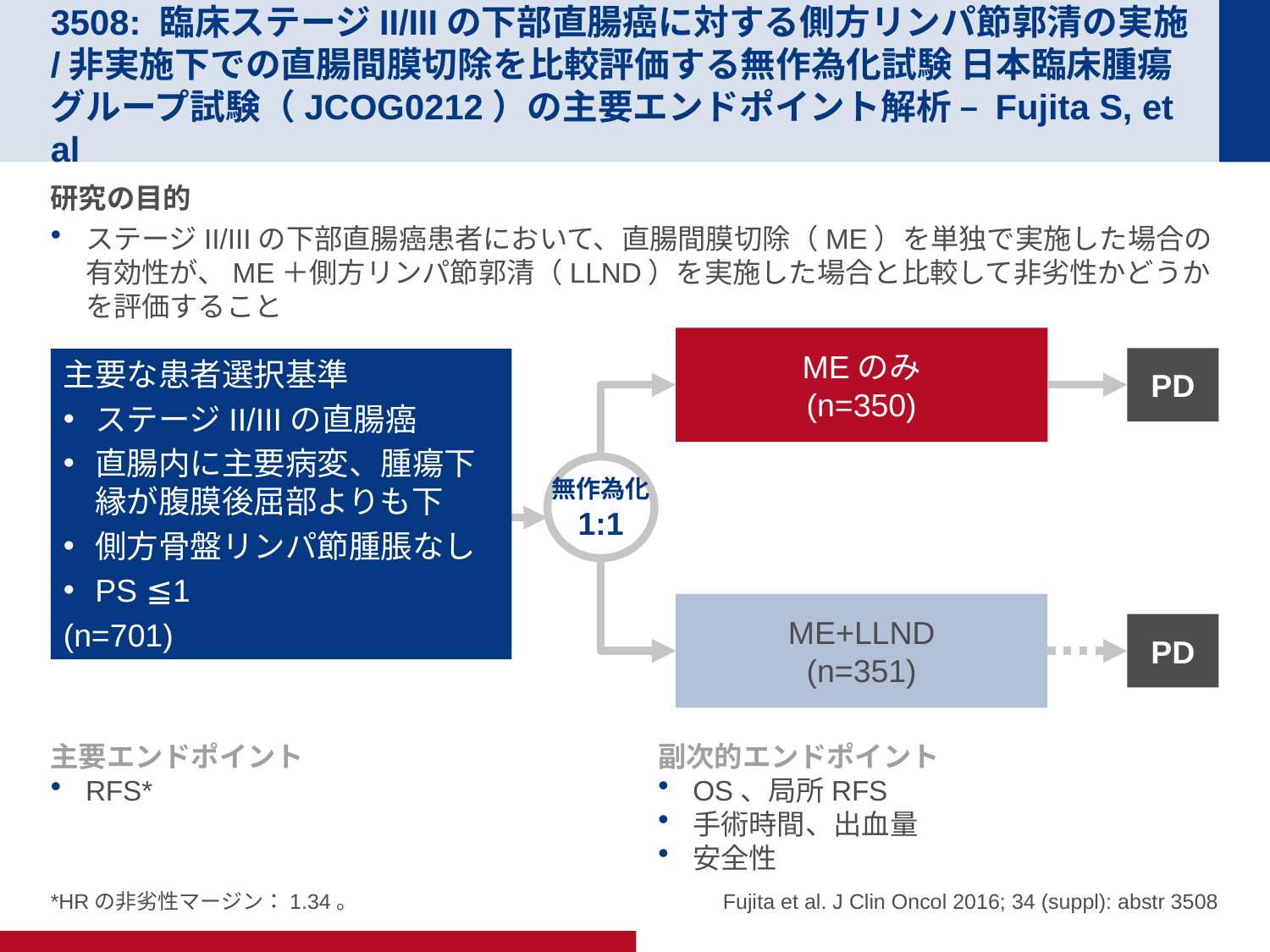

# 3508: 臨床ステージII/IIIの下部直腸癌に対する側方リンパ節郭清の実施/非実施下での直腸間膜切除を比較評価する無作為化試験 日本臨床腫瘍グループ試験（JCOG0212）の主要エンドポイント解析 – Fujita S, et al
研究の目的
ステージII/IIIの下部直腸癌患者において、直腸間膜切除（ME）を単独で実施した場合の有効性が、ME＋側方リンパ節郭清（LLND）を実施した場合と比較して非劣性かどうかを評価すること
MEのみ
(n=350)
PD
主要な患者選択基準
ステージII/IIIの直腸癌
直腸内に主要病変、腫瘍下縁が腹膜後屈部よりも下
側方骨盤リンパ節腫脹なし
PS ≦1
(n=701)
無作為化
1:1
ME+LLND
(n=351)
PD
主要エンドポイント
RFS*
副次的エンドポイント
OS、局所RFS
手術時間、出血量
安全性
Fujita et al. J Clin Oncol 2016; 34 (suppl): abstr 3508
*HRの非劣性マージン：1.34。